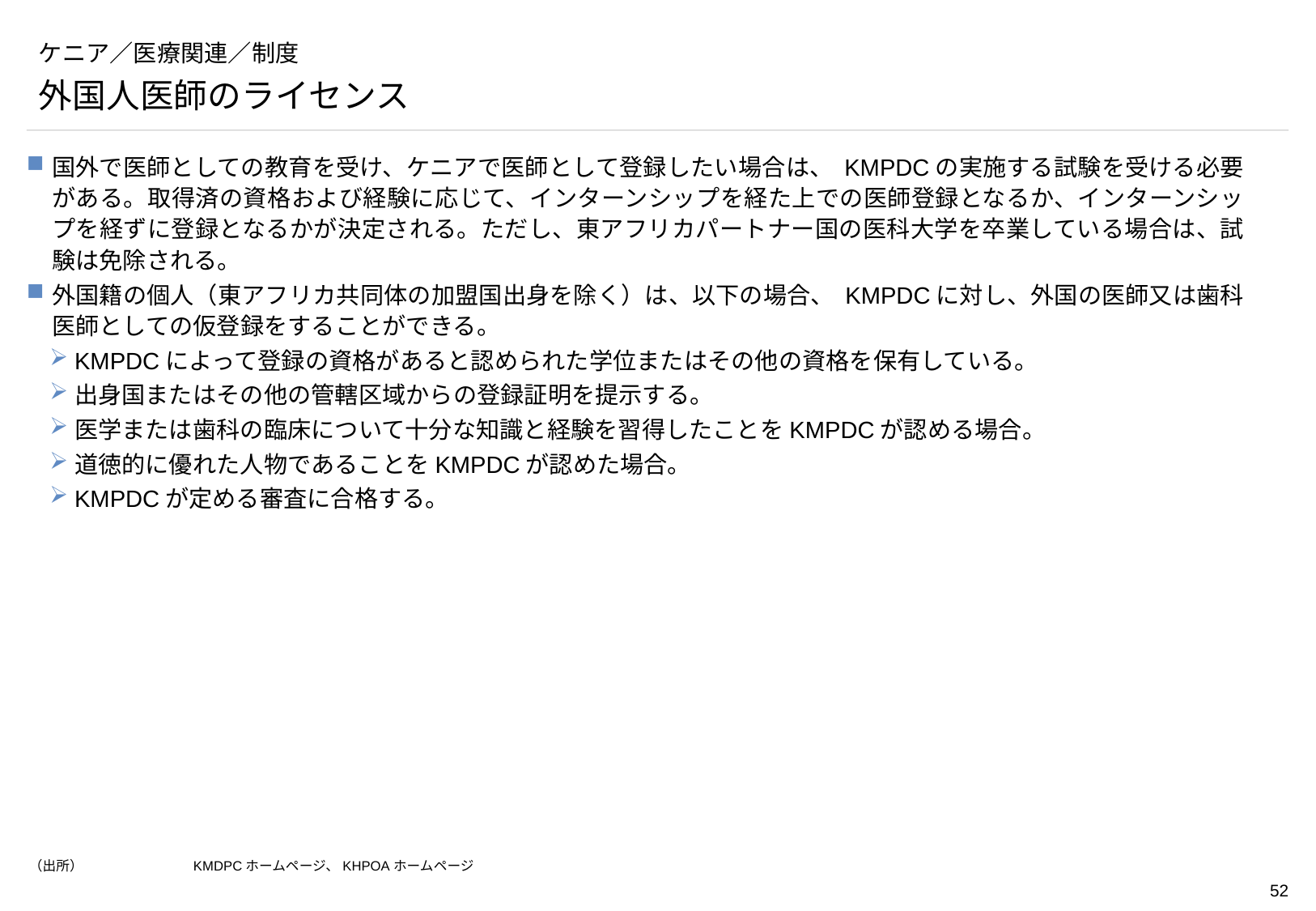

# ケニア／医療関連／制度
外国人医師のライセンス
国外で医師としての教育を受け、ケニアで医師として登録したい場合は、 KMPDCの実施する試験を受ける必要がある。取得済の資格および経験に応じて、インターンシップを経た上での医師登録となるか、インターンシップを経ずに登録となるかが決定される。ただし、東アフリカパートナー国の医科大学を卒業している場合は、試験は免除される。
外国籍の個人（東アフリカ共同体の加盟国出身を除く）は、以下の場合、 KMPDCに対し、外国の医師又は歯科医師としての仮登録をすることができる。
KMPDCによって登録の資格があると認められた学位またはその他の資格を保有している。
出身国またはその他の管轄区域からの登録証明を提示する。
医学または歯科の臨床について十分な知識と経験を習得したことをKMPDCが認める場合。
道徳的に優れた人物であることをKMPDCが認めた場合。
KMPDCが定める審査に合格する。

（出所）	KMDPCホームページ、KHPOAホームページ